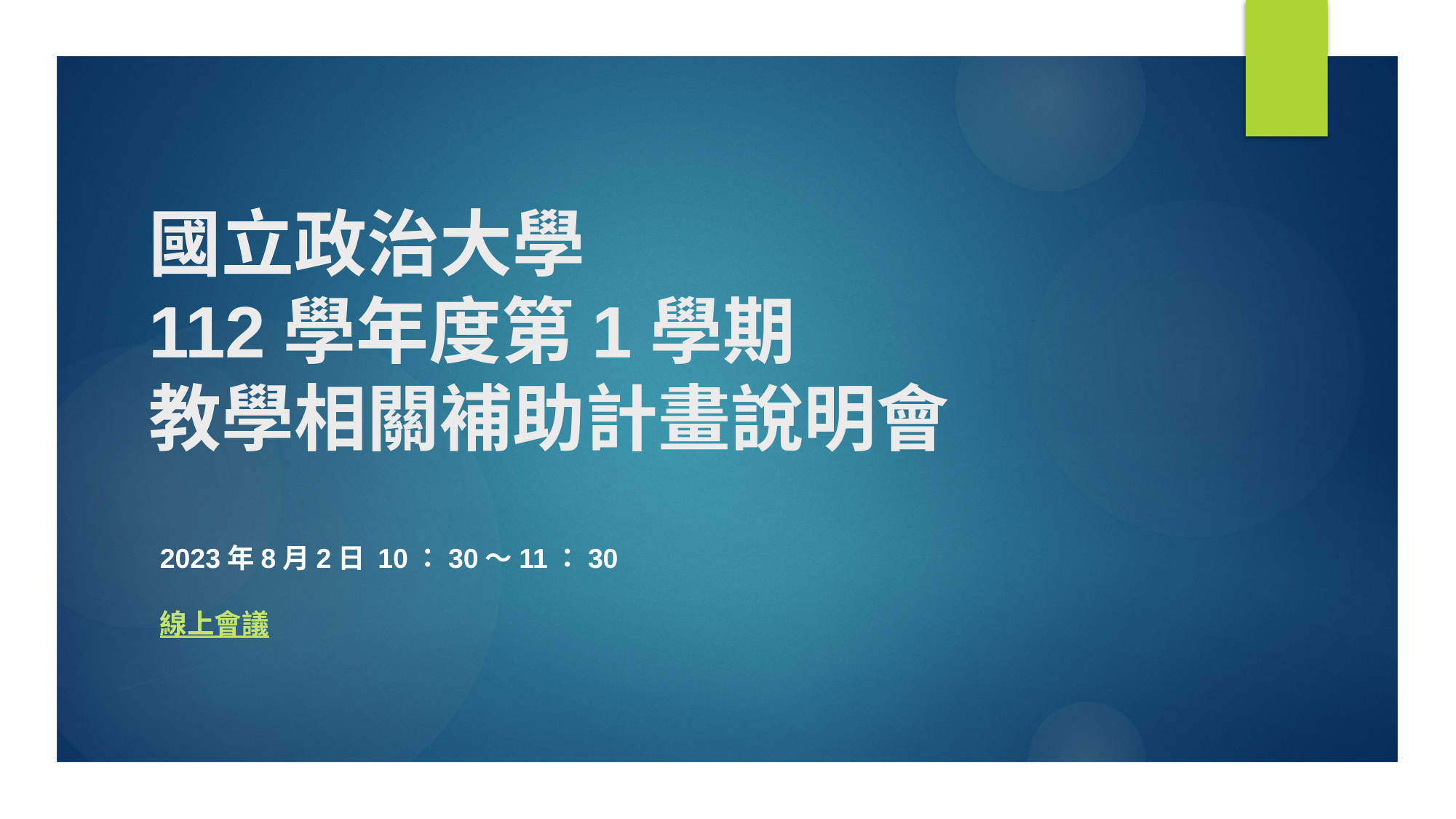

# 國立政治大學 112學年度第1學期 教學相關補助計畫說明會
2023年8月2日 10：30～11：30

線上會議